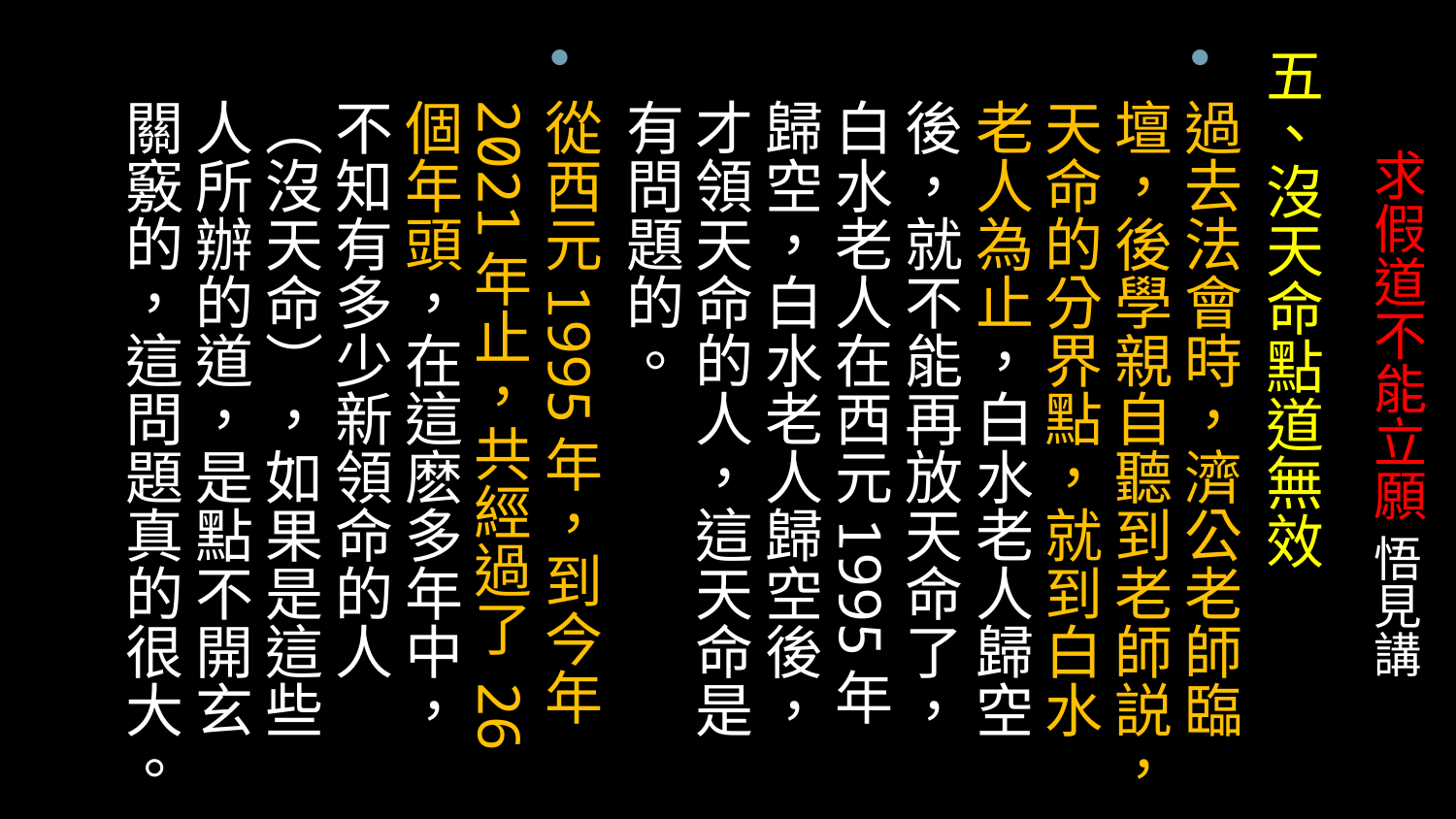

五、沒天命點道無效
過去法會時，濟公老師臨壇，後學親自聽到老師説，天命的分界點，就到白水老人為止，白水老人歸空後，就不能再放天命了，白水老人在西元1995年歸空，白水老人歸空後，才領天命的人，這天命是有問題的。
從西元1995年，到今年2021年止，共經過了 26個年頭，在這麽多年中，不知有多少新領命的人（沒天命），如果是這些人所辦的道，是點不開玄關竅的，這問題真的很大。

# 求假道不能立願 悟見講